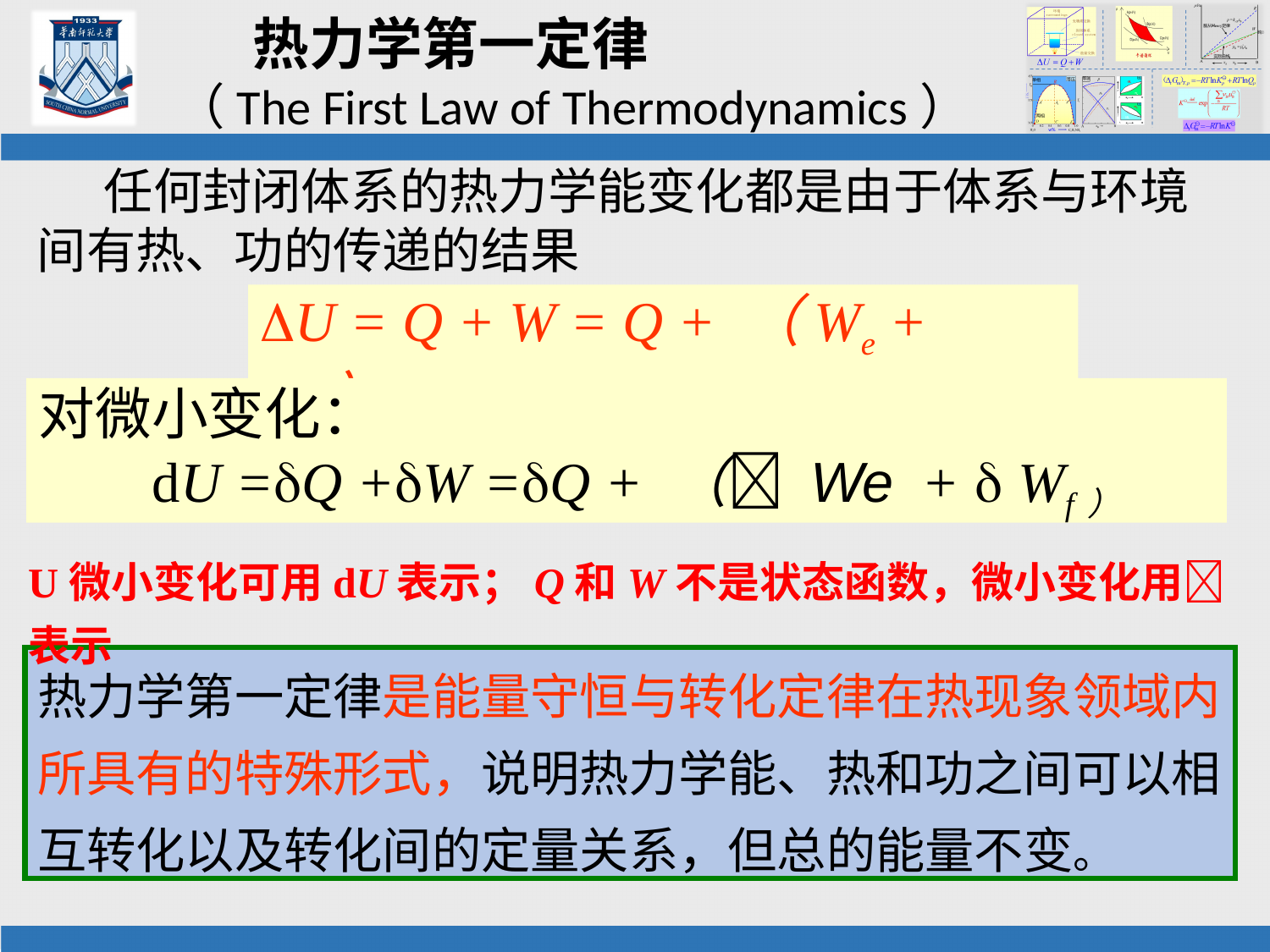

热力学第一定律
 （The First Law of Thermodynamics）
     任何封闭体系的热力学能变化都是由于体系与环境间有热、功的传递的结果
ΔU = Q + W = Q + （We + Wf）
对微小变化：
        dU =δQ +δW =δQ + （δ We  + δ Wf）
U微小变化可用dU表示；Q和W不是状态函数，微小变化用δ表示
热力学第一定律是能量守恒与转化定律在热现象领域内所具有的特殊形式，说明热力学能、热和功之间可以相互转化以及转化间的定量关系，但总的能量不变。